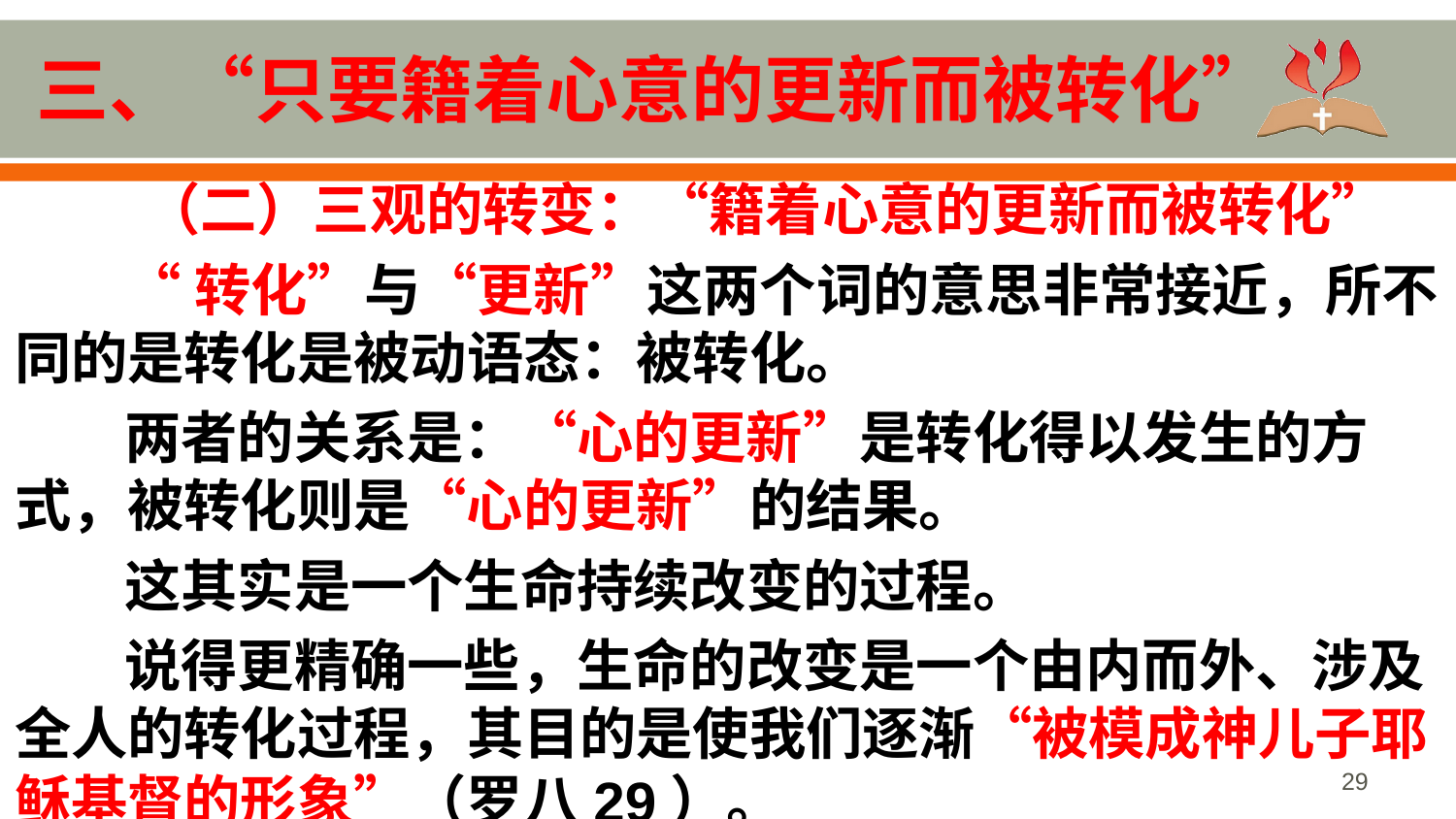

# 三、“只要籍着心意的更新而被转化”
         （二）三观的转变：“籍着心意的更新而被转化”
“转化”与“更新”这两个词的意思非常接近，所不同的是转化是被动语态：被转化。
两者的关系是：“心的更新”是转化得以发生的方式，被转化则是“心的更新”的结果。
这其实是一个生命持续改变的过程。
说得更精确一些，生命的改变是一个由内而外、涉及全人的转化过程，其目的是使我们逐渐“被模成神儿子耶稣基督的形象”（罗八29）。

29